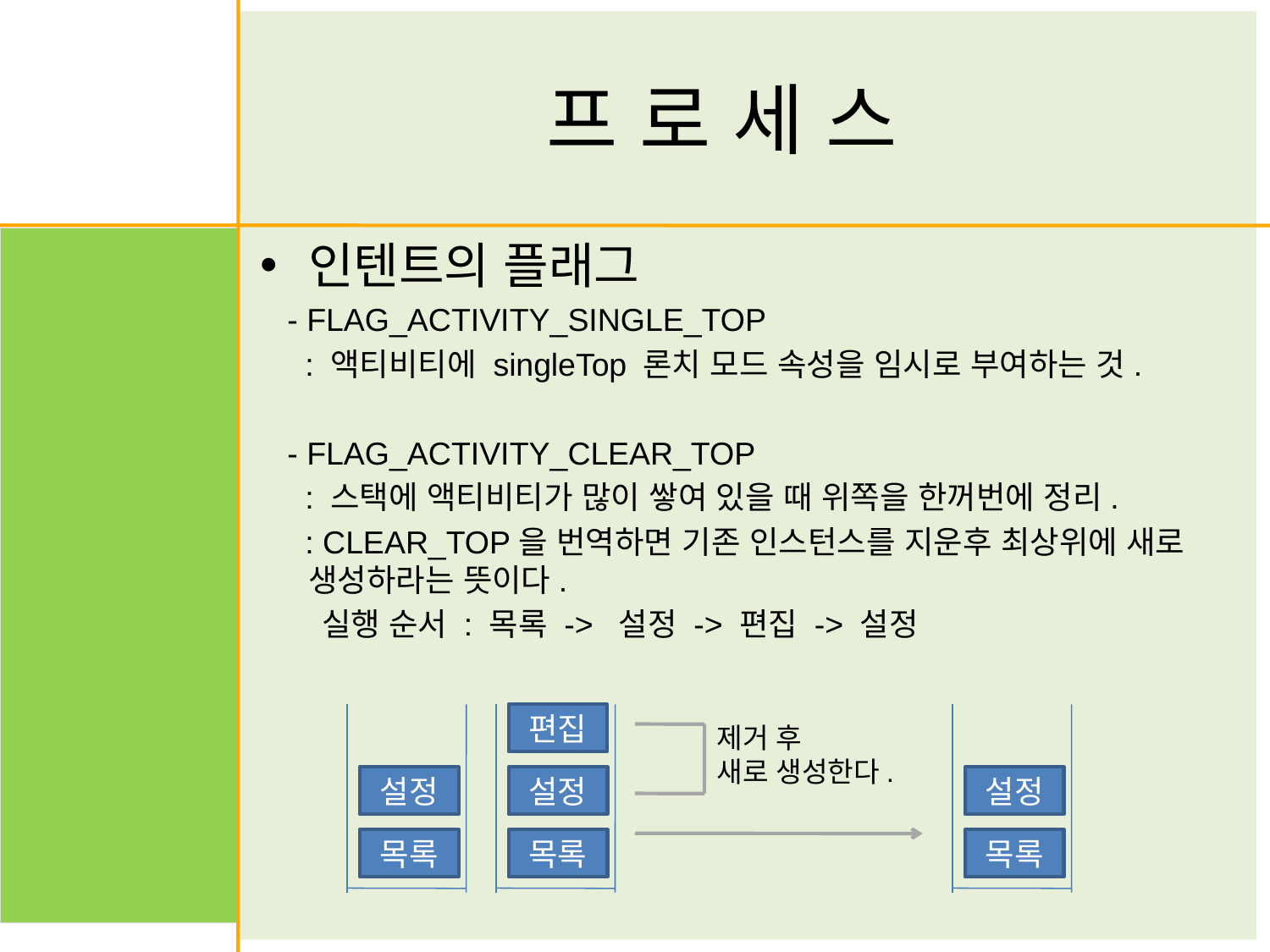

# 프 로 세 스
인텐트의 플래그
   - FLAG_ACTIVITY_SINGLE_TOP
     : 액티비티에 singleTop 론치 모드 속성을 임시로 부여하는 것.

   - FLAG_ACTIVITY_CLEAR_TOP
     : 스택에 액티비티가 많이 쌓여 있을 때 위쪽을 한꺼번에 정리.
     : CLEAR_TOP을 번역하면 기존 인스턴스를 지운후 최상위에 새로 생성하라는 뜻이다.
      실행 순서 : 목록 ->  설정 -> 편집 -> 설정
설정
목록
설정
목록
편집
설정
목록
제거 후
새로 생성한다.